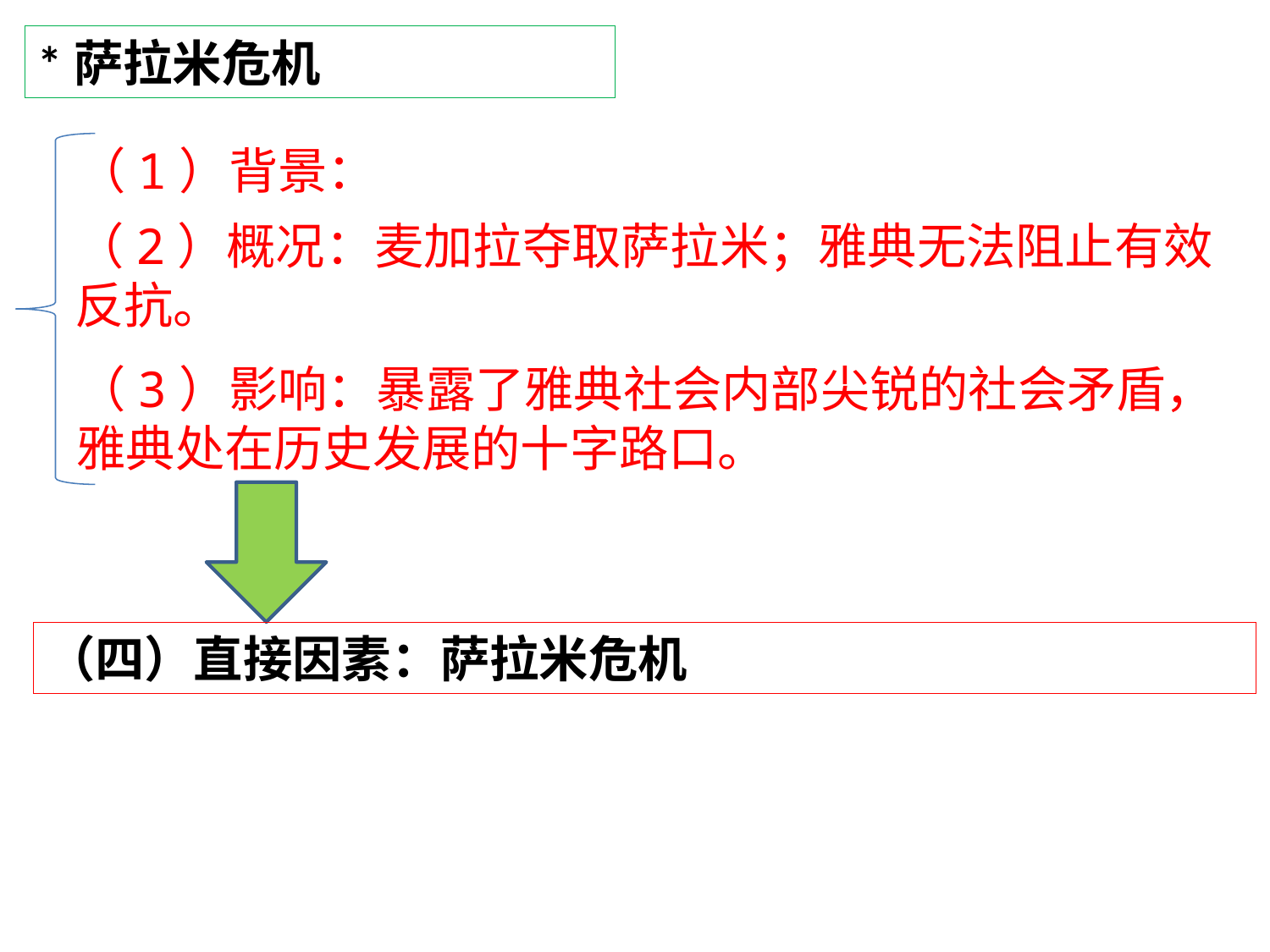

*萨拉米危机

（1）背景：
（2）概况：麦加拉夺取萨拉米；雅典无法阻止有效反抗。
（3）影响：暴露了雅典社会内部尖锐的社会矛盾，雅典处在历史发展的十字路口。

（四）直接因素：萨拉米危机